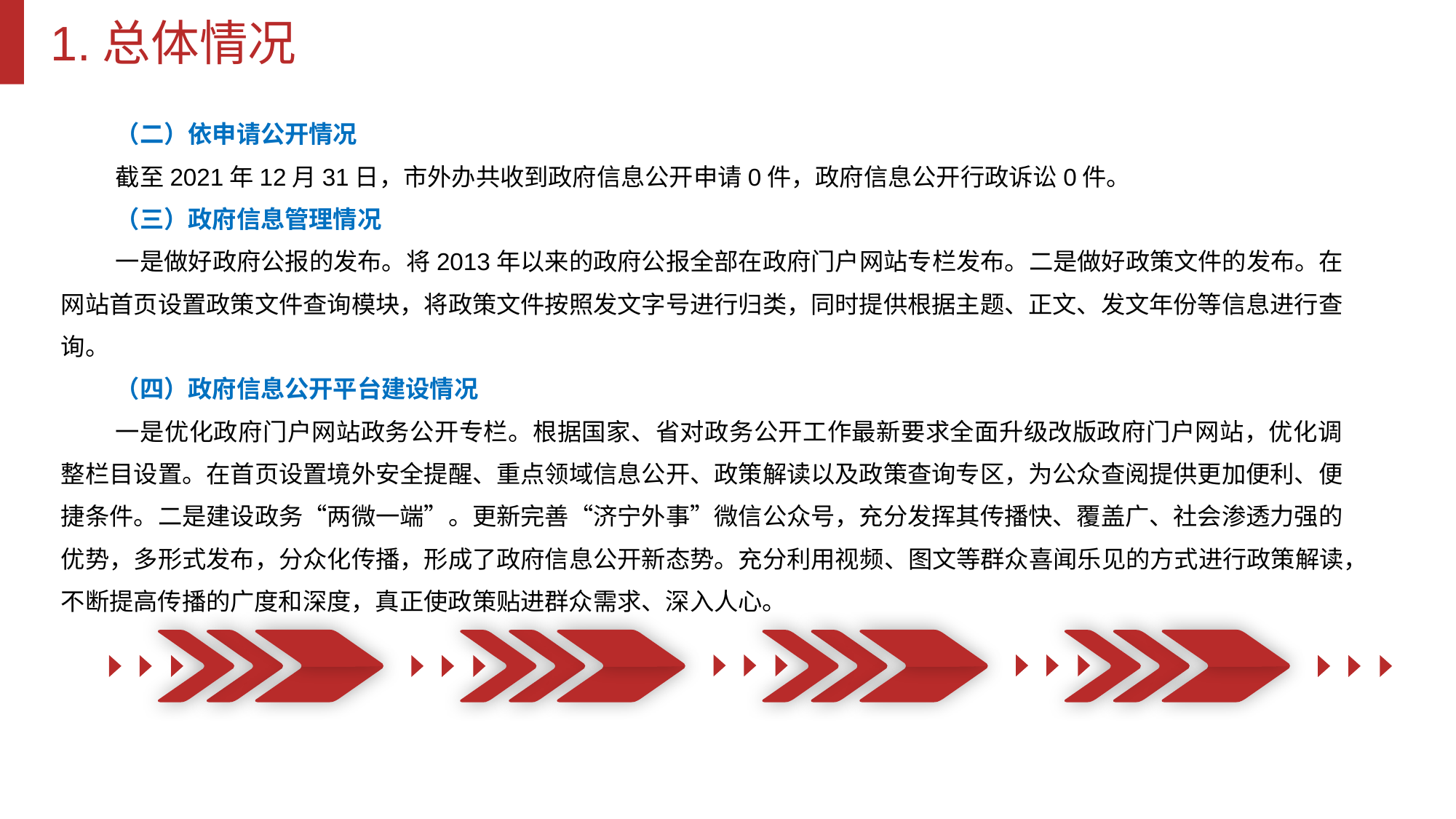

1.总体情况
（二）依申请公开情况
截至2021年12月31日，市外办共收到政府信息公开申请0件，政府信息公开行政诉讼0件。
（三）政府信息管理情况
一是做好政府公报的发布。将2013年以来的政府公报全部在政府门户网站专栏发布。二是做好政策文件的发布。在网站首页设置政策文件查询模块，将政策文件按照发文字号进行归类，同时提供根据主题、正文、发文年份等信息进行查询。
（四）政府信息公开平台建设情况
一是优化政府门户网站政务公开专栏。根据国家、省对政务公开工作最新要求全面升级改版政府门户网站，优化调整栏目设置。在首页设置境外安全提醒、重点领域信息公开、政策解读以及政策查询专区，为公众查阅提供更加便利、便捷条件。二是建设政务“两微一端”。更新完善“济宁外事”微信公众号，充分发挥其传播快、覆盖广、社会渗透力强的优势，多形式发布，分众化传播，形成了政府信息公开新态势。充分利用视频、图文等群众喜闻乐见的方式进行政策解读，不断提高传播的广度和深度，真正使政策贴进群众需求、深入人心。